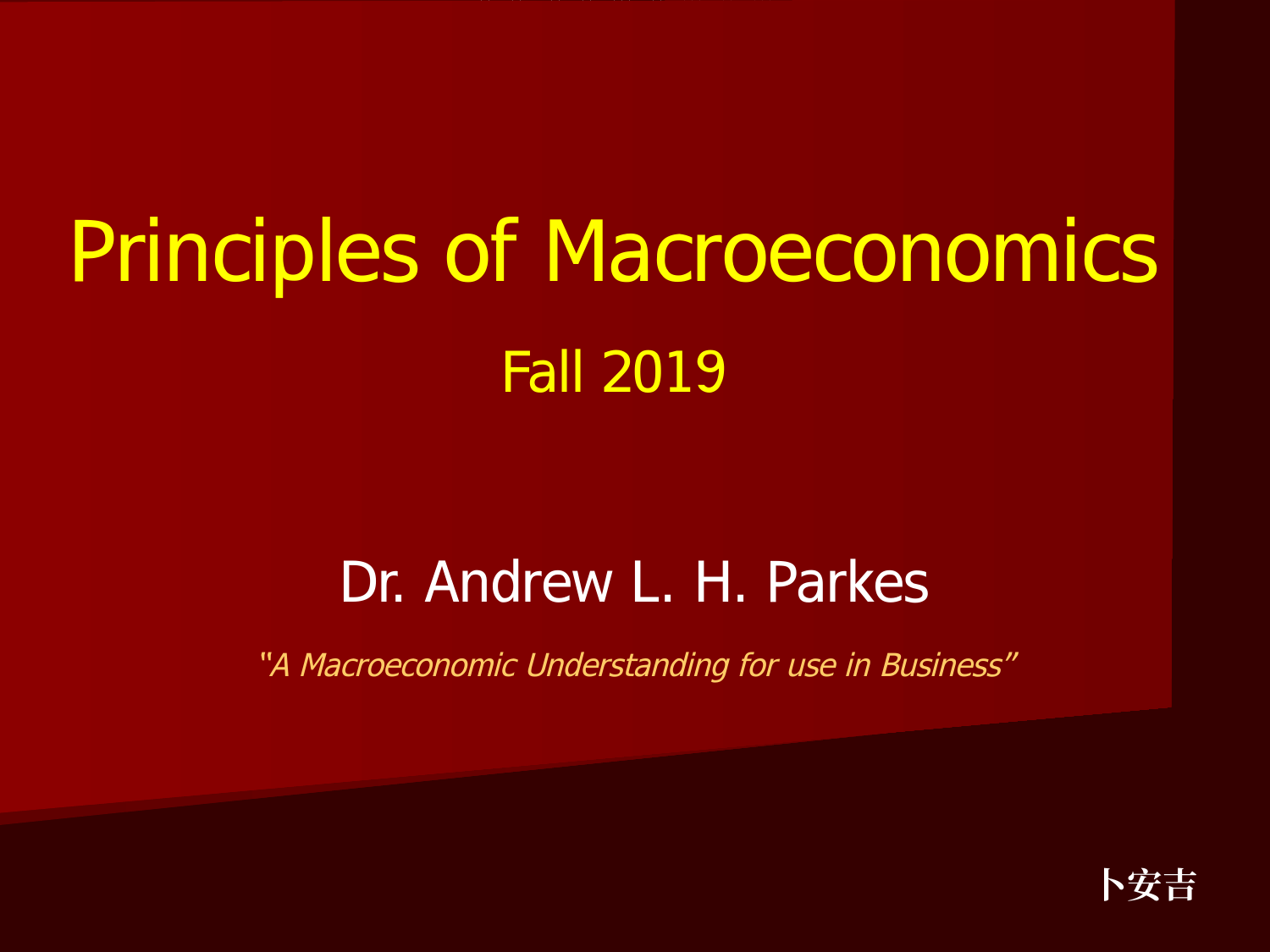

# Principles of Macroeconomics Fall 2019
Dr. Andrew L. H. Parkes

“A Macroeconomic Understanding for use in Business”

卜安吉